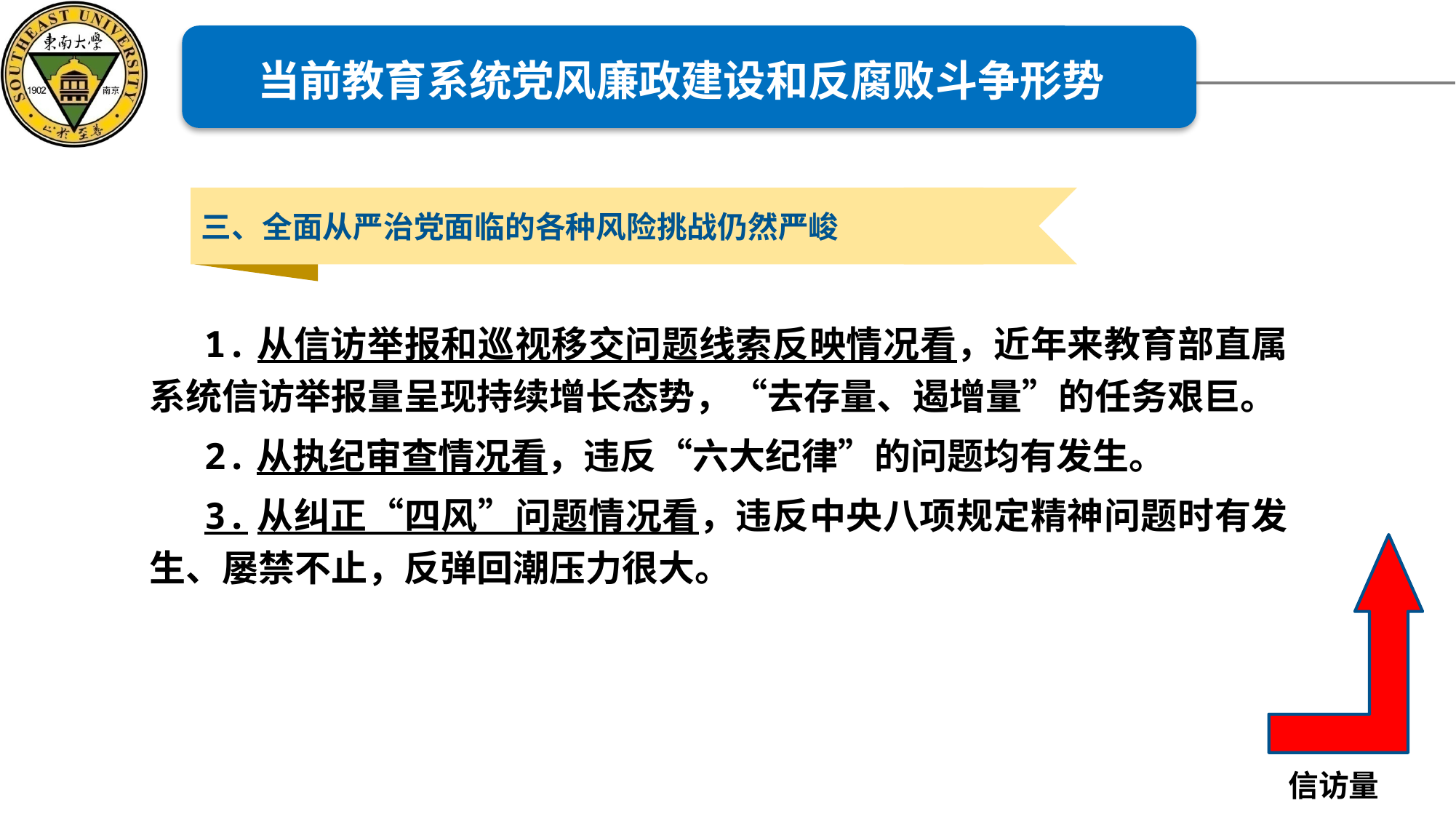

当前教育系统党风廉政建设和反腐败斗争形势

三、全面从严治党面临的各种风险挑战仍然严峻

1.从信访举报和巡视移交问题线索反映情况看，近年来教育部直属系统信访举报量呈现持续增长态势，“去存量、遏增量”的任务艰巨。
2.从执纪审查情况看，违反“六大纪律”的问题均有发生。
3.从纠正“四风”问题情况看，违反中央八项规定精神问题时有发生、屡禁不止，反弹回潮压力很大。

信访量